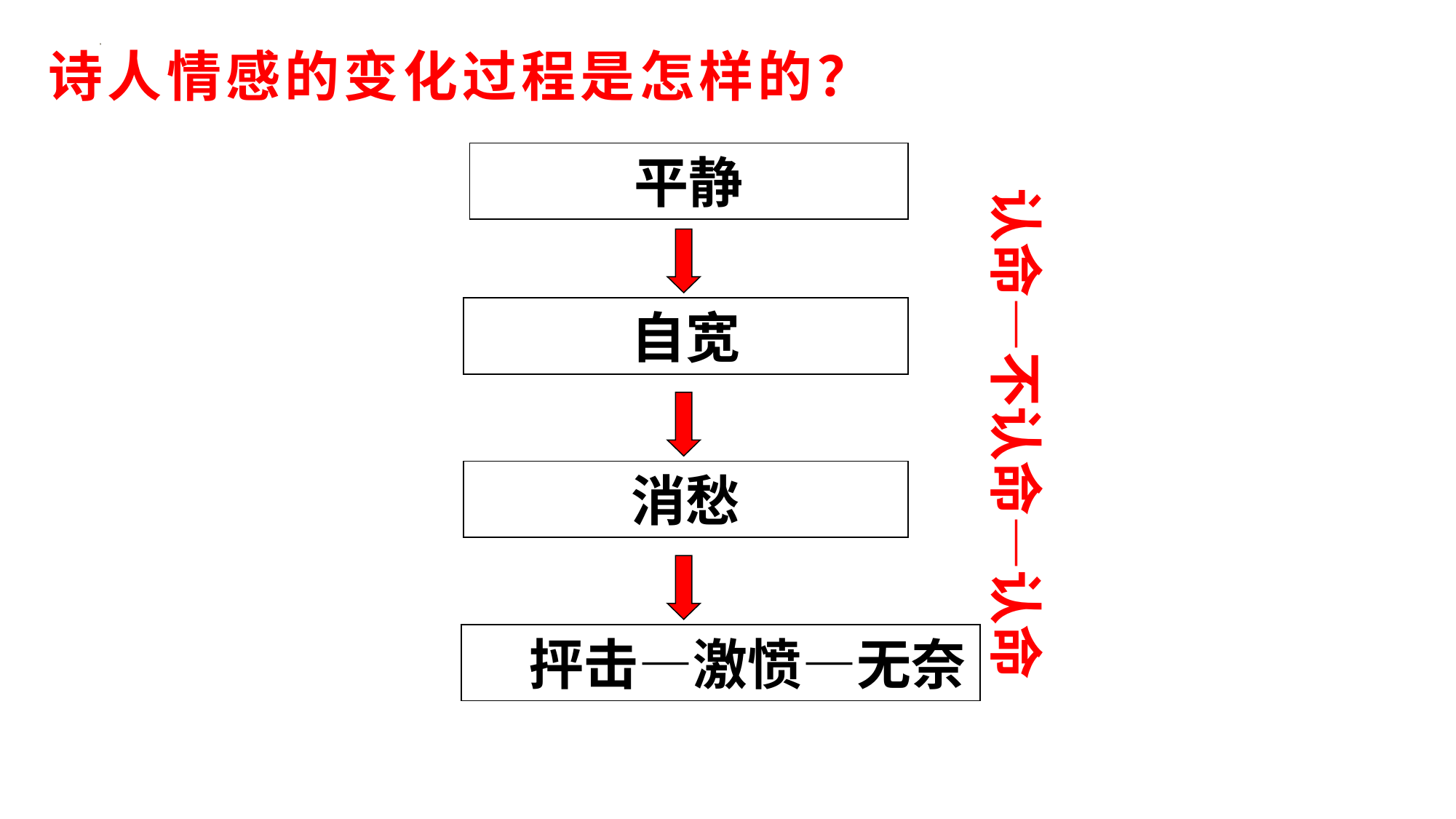

# 诗人情感的变化过程是怎样的？

平静
认命—不认命—认命

自宽

消愁

抨击—激愤—无奈